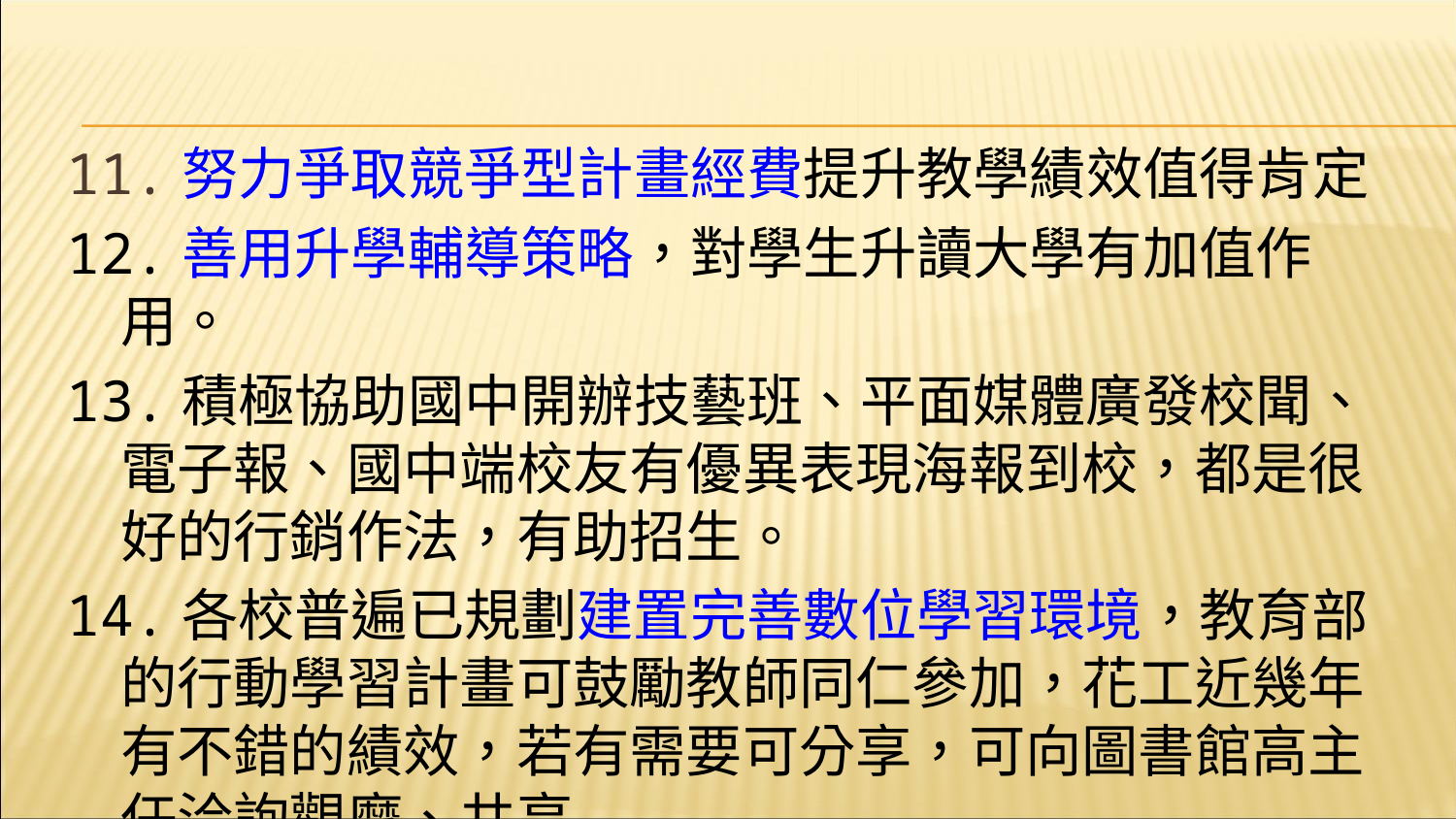

11.努力爭取競爭型計畫經費提升教學績效值得肯定
12.善用升學輔導策略，對學生升讀大學有加值作用。
13.積極協助國中開辦技藝班、平面媒體廣發校聞、電子報、國中端校友有優異表現海報到校，都是很好的行銷作法，有助招生。
14.各校普遍已規劃建置完善數位學習環境，教育部的行動學習計畫可鼓勵教師同仁參加，花工近幾年有不錯的績效，若有需要可分享，可向圖書館高主任洽詢觀摩、共享